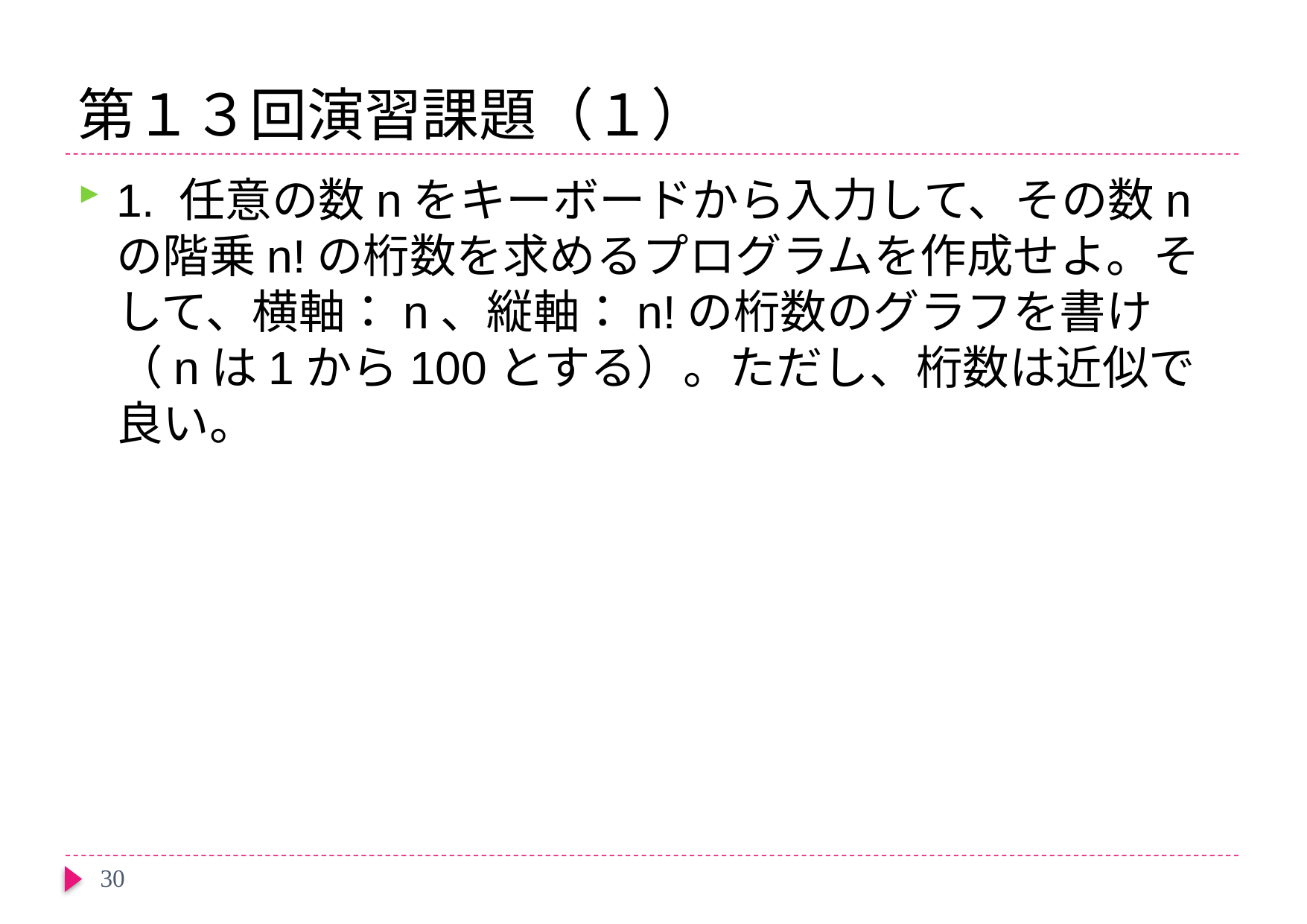

# 第１３回演習課題（１）
1. 任意の数nをキーボードから入力して、その数nの階乗n!の桁数を求めるプログラムを作成せよ。そして、横軸：n、縦軸：n!の桁数のグラフを書け（nは1から100とする）。ただし、桁数は近似で良い。
30